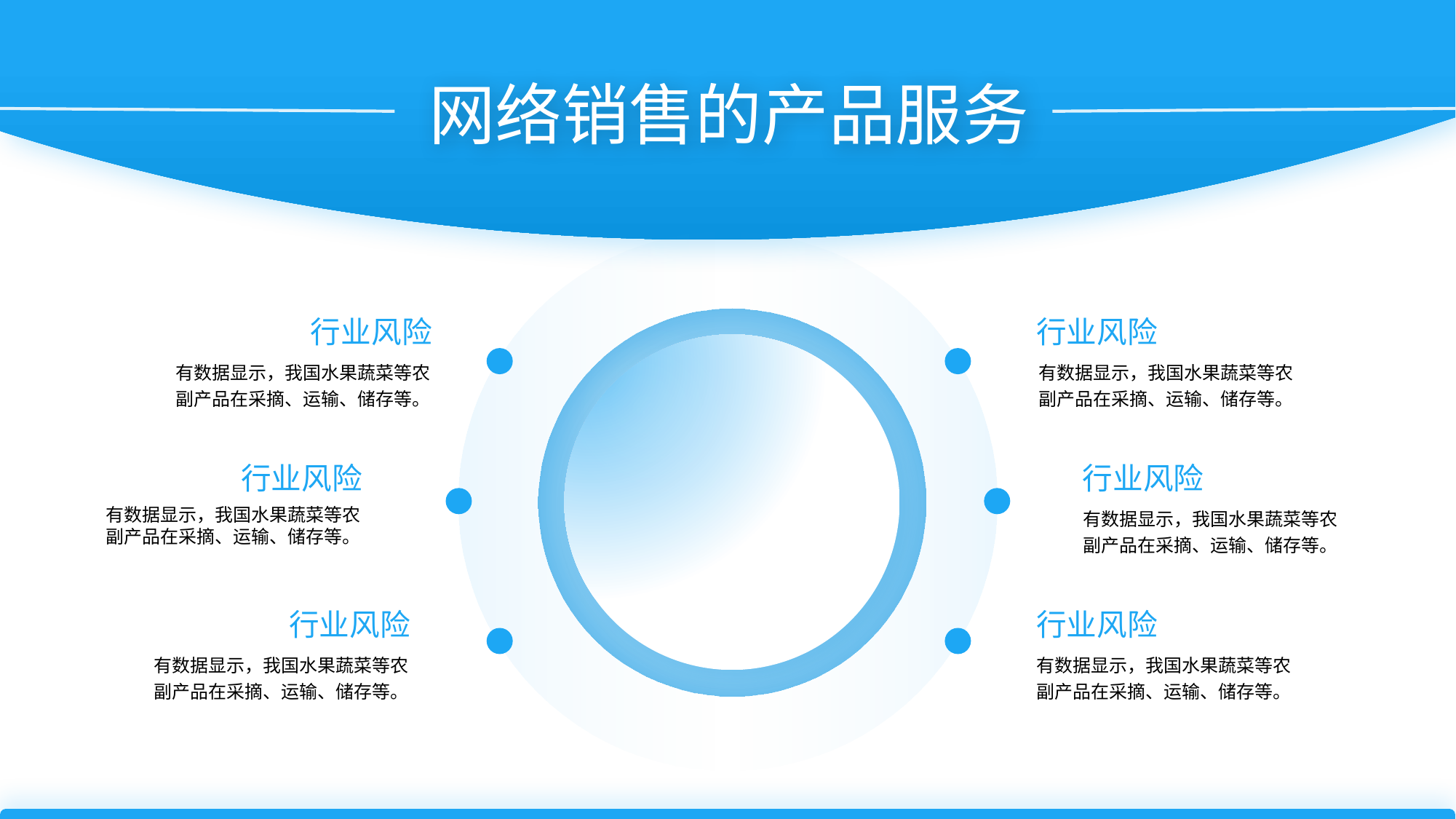

网络销售的产品服务

行业风险
行业风险

有数据显示，我国水果蔬菜等农副产品在采摘、运输、储存等。
有数据显示，我国水果蔬菜等农副产品在采摘、运输、储存等。
行业风险
行业风险

有数据显示，我国水果蔬菜等农副产品在采摘、运输、储存等。
有数据显示，我国水果蔬菜等农副产品在采摘、运输、储存等。
行业风险
行业风险

有数据显示，我国水果蔬菜等农副产品在采摘、运输、储存等。
有数据显示，我国水果蔬菜等农副产品在采摘、运输、储存等。